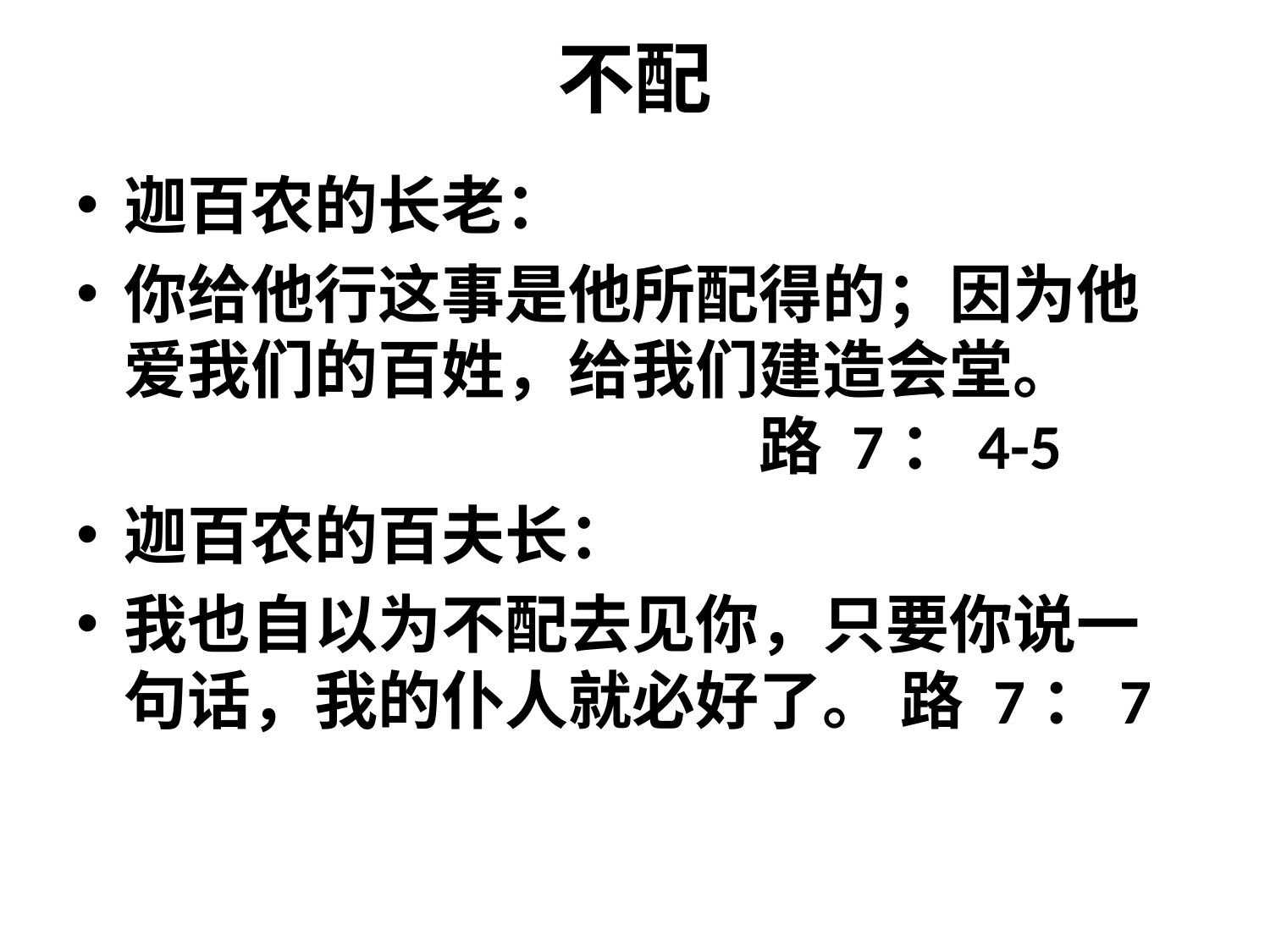

# 不配
迦百农的长老：
你给他行这事是他所配得的；因为他爱我们的百姓，给我们建造会堂。						路 7：4-5
迦百农的百夫长：
我也自以为不配去见你，只要你说一句话，我的仆人就必好了。 路 7：7